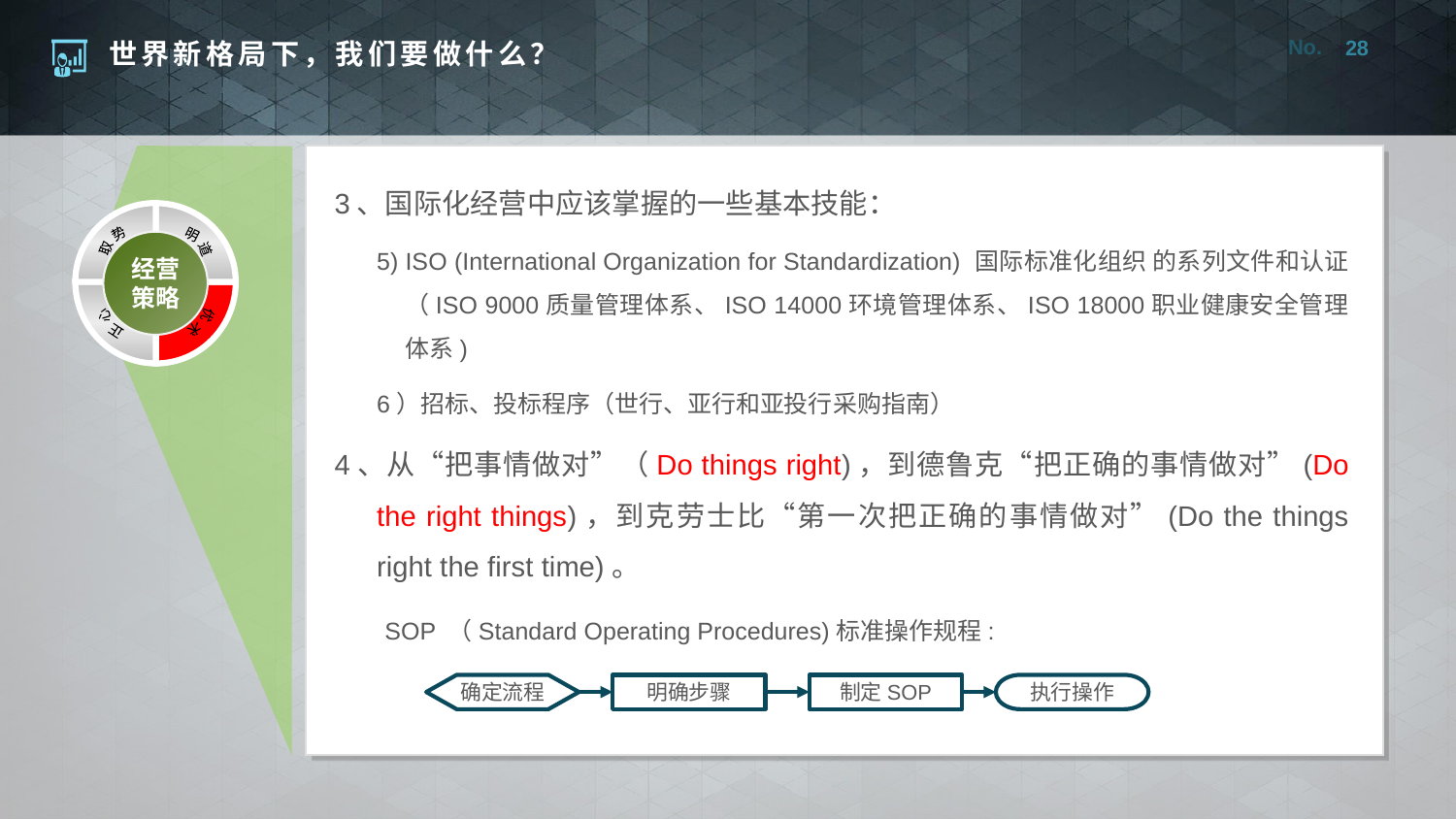

28

3、国际化经营中应该掌握的一些基本技能：
5) ISO (International Organization for Standardization) 国际标准化组织 的系列文件和认证 （ISO 9000质量管理体系、ISO 14000环境管理体系、ISO 18000职业健康安全管理体系)
6）招标、投标程序（世行、亚行和亚投行采购指南）
4、从“把事情做对”（Do things right)，到德鲁克“把正确的事情做对”(Do the right things)，到克劳士比“第一次把正确的事情做对”(Do the things right the first time)。
 SOP （Standard Operating Procedures)标准操作规程:

取  势
明  道
经营
策略
优  术
正  心
确定流程
明确步骤
制定SOP
执行操作